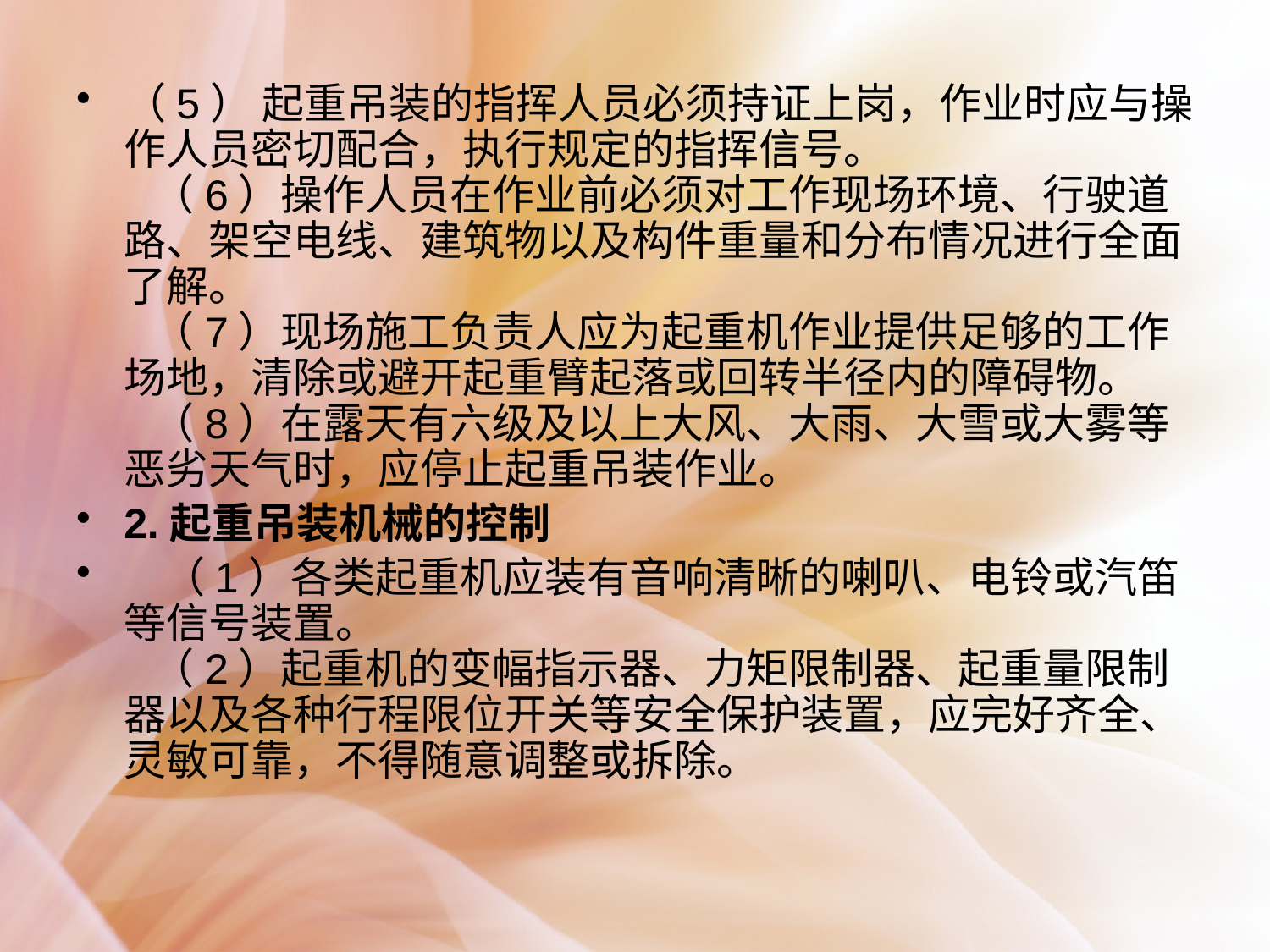

（5） 起重吊装的指挥人员必须持证上岗，作业时应与操作人员密切配合，执行规定的指挥信号。
   （6）操作人员在作业前必须对工作现场环境、行驶道路、架空电线、建筑物以及构件重量和分布情况进行全面了解。
   （7）现场施工负责人应为起重机作业提供足够的工作场地，清除或避开起重臂起落或回转半径内的障碍物。
   （8）在露天有六级及以上大风、大雨、大雪或大雾等恶劣天气时，应停止起重吊装作业。
2.起重吊装机械的控制
   （1）各类起重机应装有音响清晰的喇叭、电铃或汽笛等信号装置。
   （2）起重机的变幅指示器、力矩限制器、起重量限制器以及各种行程限位开关等安全保护装置，应完好齐全、灵敏可靠，不得随意调整或拆除。